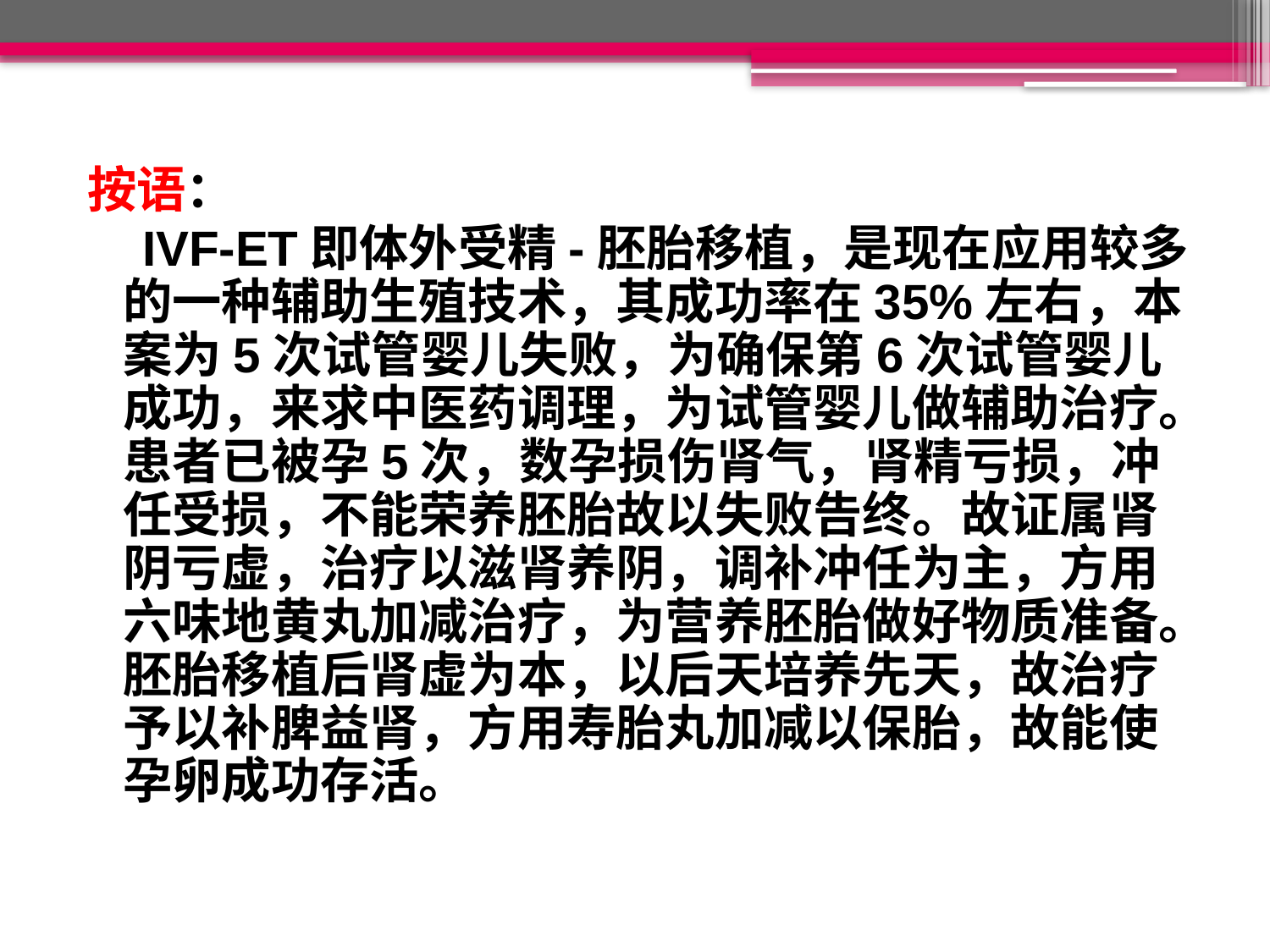

按语：
    IVF-ET即体外受精-胚胎移植，是现在应用较多的一种辅助生殖技术，其成功率在35%左右，本案为5次试管婴儿失败，为确保第6次试管婴儿成功，来求中医药调理，为试管婴儿做辅助治疗。患者已被孕5次，数孕损伤肾气，肾精亏损，冲任受损，不能荣养胚胎故以失败告终。故证属肾阴亏虚，治疗以滋肾养阴，调补冲任为主，方用六味地黄丸加减治疗，为营养胚胎做好物质准备。胚胎移植后肾虚为本，以后天培养先天，故治疗予以补脾益肾，方用寿胎丸加减以保胎，故能使孕卵成功存活。